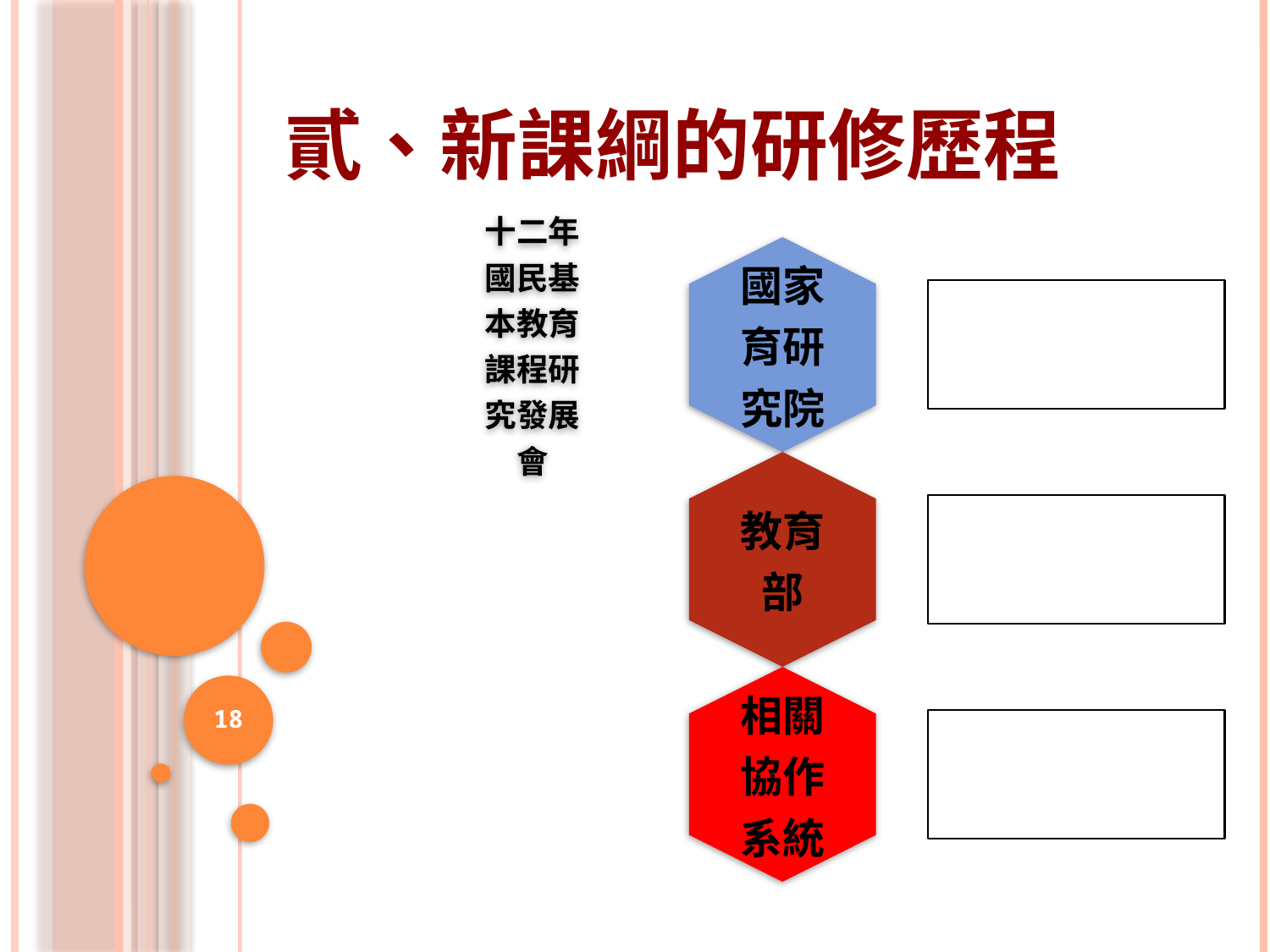

# 貳、新課綱的研修歷程
國家育研究院
十二年國民基本教育
課程研究發展會
教育部
相關協作系統
18